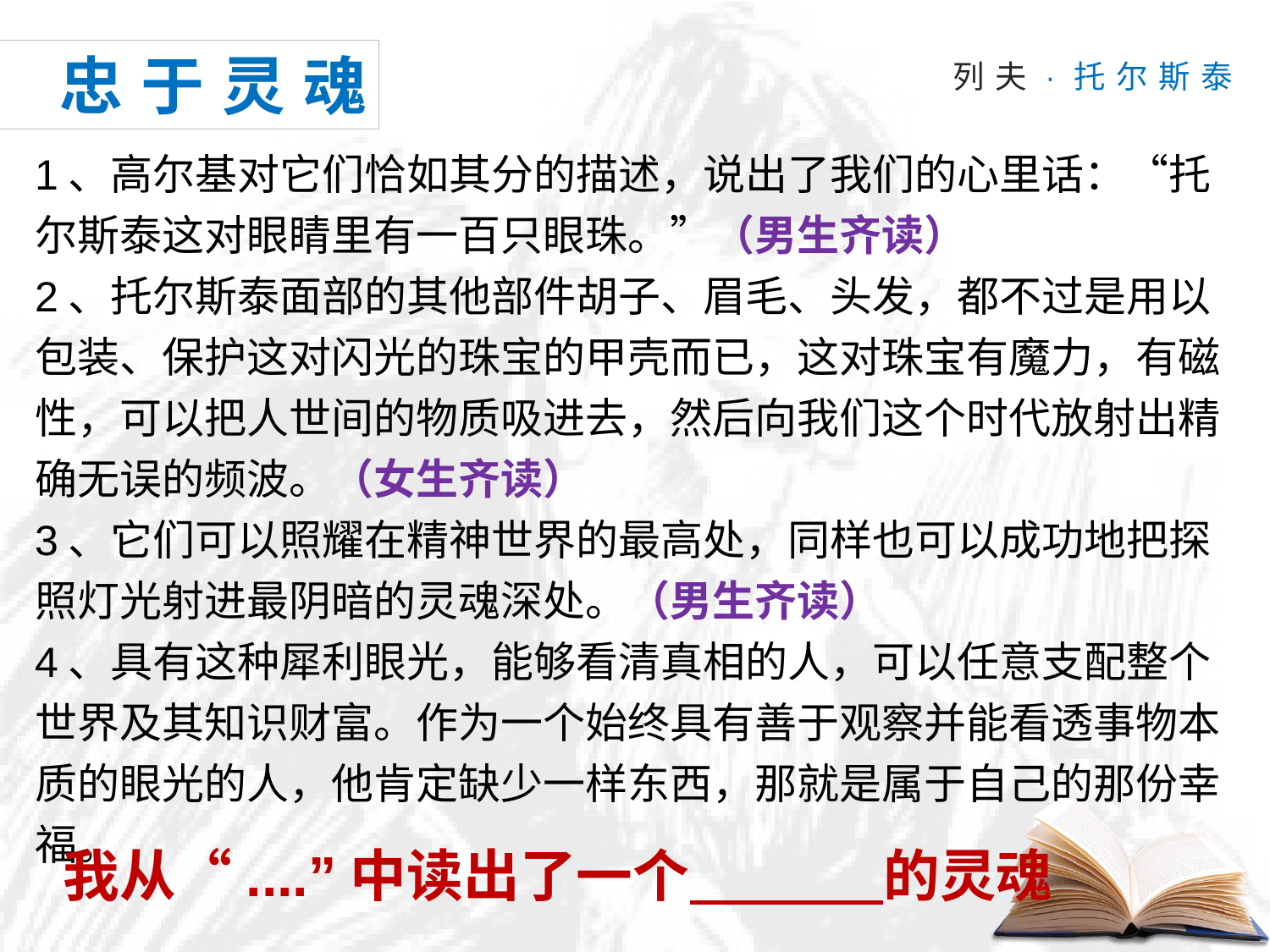

忠于灵魂
1、高尔基对它们恰如其分的描述，说出了我们的心里话：“托尔斯泰这对眼睛里有一百只眼珠。”（男生齐读）
2、托尔斯泰面部的其他部件胡子、眉毛、头发，都不过是用以包装、保护这对闪光的珠宝的甲壳而已，这对珠宝有魔力，有磁性，可以把人世间的物质吸进去，然后向我们这个时代放射出精确无误的频波。（女生齐读）
3、它们可以照耀在精神世界的最高处，同样也可以成功地把探照灯光射进最阴暗的灵魂深处。（男生齐读）
4、具有这种犀利眼光，能够看清真相的人，可以任意支配整个世界及其知识财富。作为一个始终具有善于观察并能看透事物本质的眼光的人，他肯定缺少一样东西，那就是属于自己的那份幸福。
我从“....”中读出了一个               的灵魂